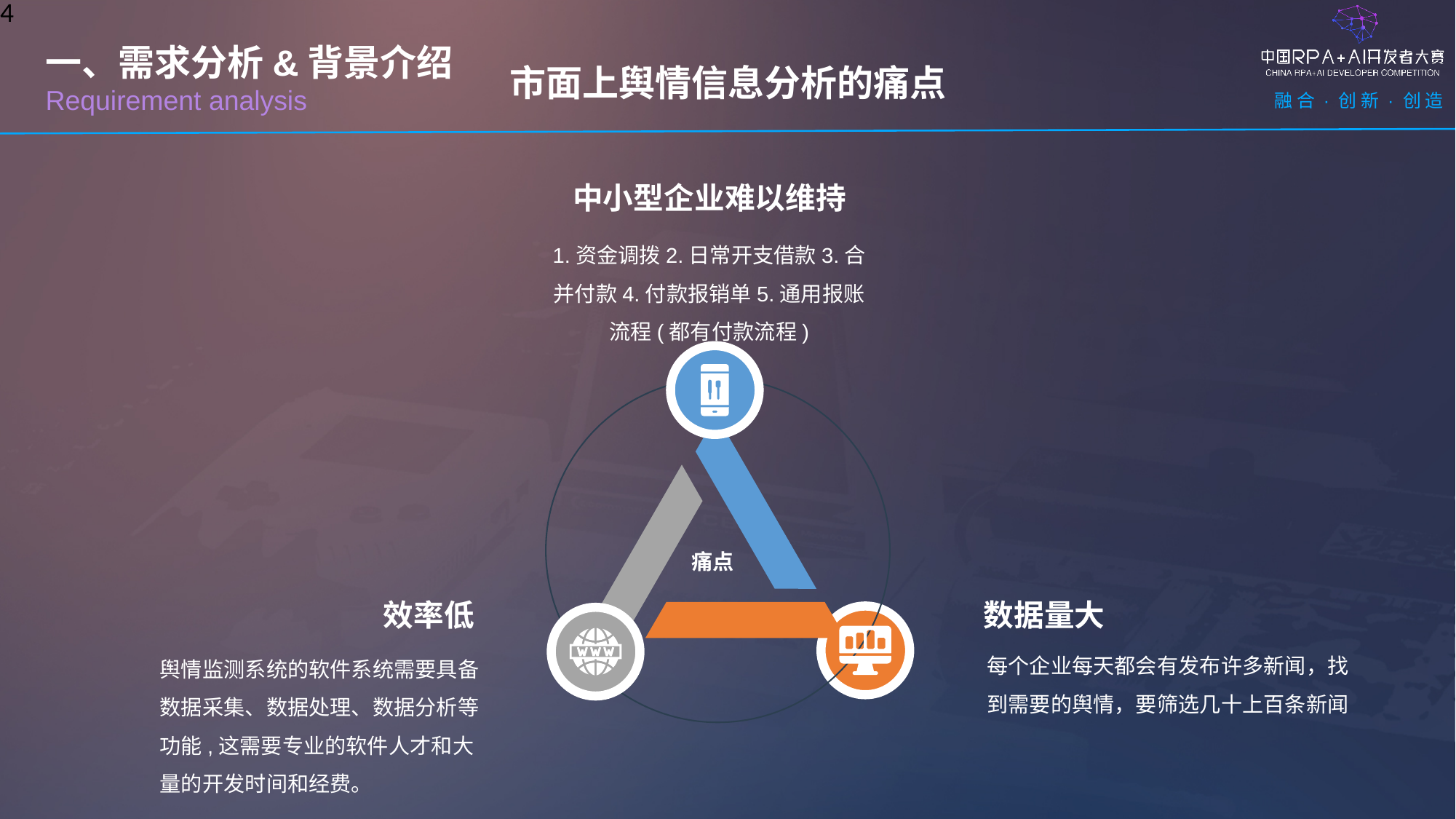

4
市面上舆情信息分析的痛点
一、需求分析&背景介绍
Requirement analysis
中小型企业难以维持
1.资金调拨2.日常开支借款3.合并付款4.付款报销单5.通用报账流程(都有付款流程)

痛点

效率低
数据量大
每个企业每天都会有发布许多新闻，找到需要的舆情，要筛选几十上百条新闻
舆情监测系统的软件系统需要具备数据采集、数据处理、数据分析等功能,这需要专业的软件人才和大量的开发时间和经费。